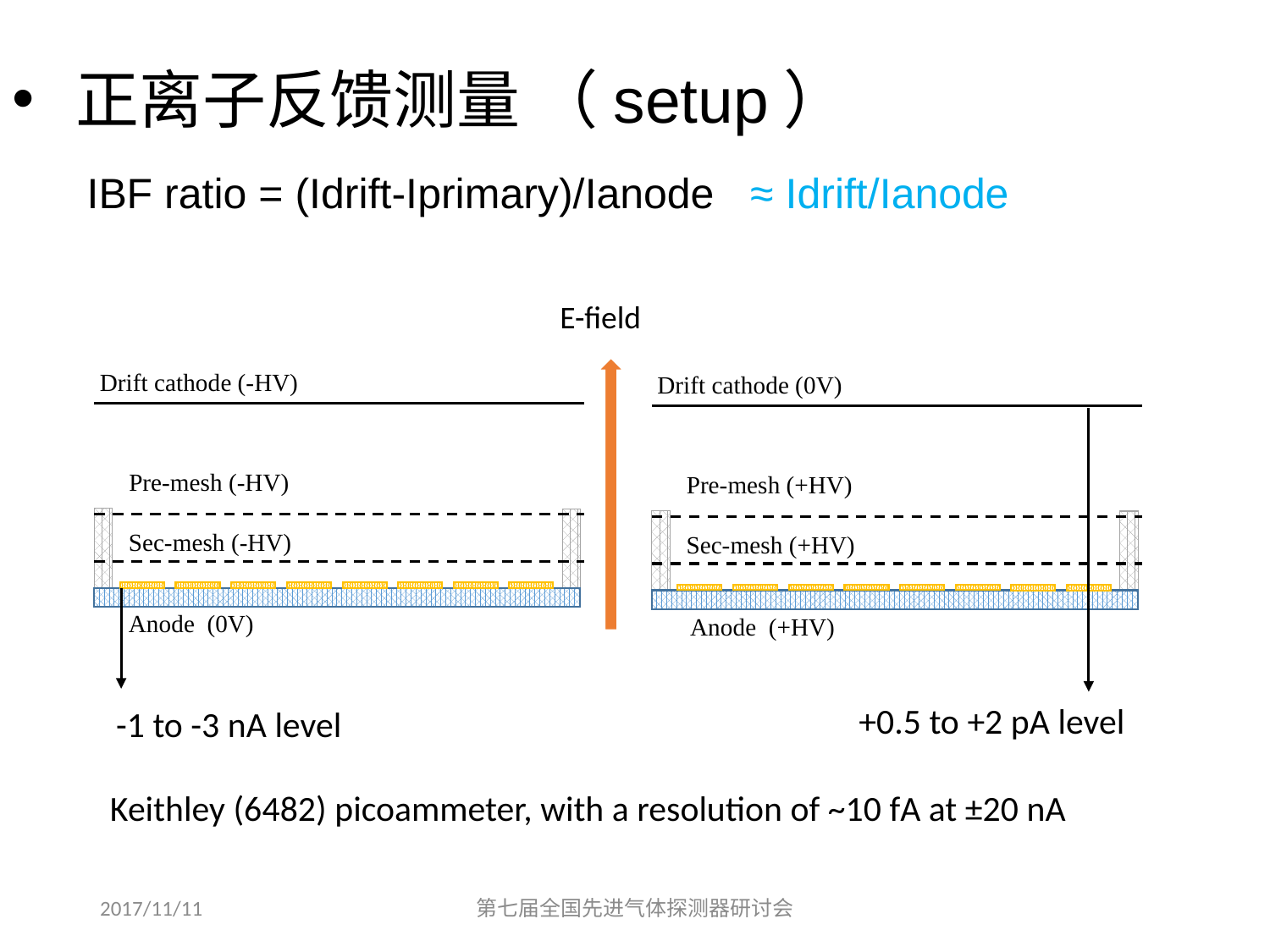

正离子反馈测量 （setup）
IBF ratio = (Idrift-Iprimary)/Ianode   ≈ Idrift/Ianode
E-field

Drift cathode (-HV)

Drift cathode (0V)

Pre-mesh (-HV)
Pre-mesh (+HV)
Sec-mesh (-HV)
Sec-mesh (+HV)
Anode  (0V)
Anode  (+HV)
+0.5 to +2 pA level
-1 to -3 nA level
Keithley (6482) picoammeter, with a resolution of ~10 fA at ±20 nA
2017/11/11
第七届全国先进气体探测器研讨会
15